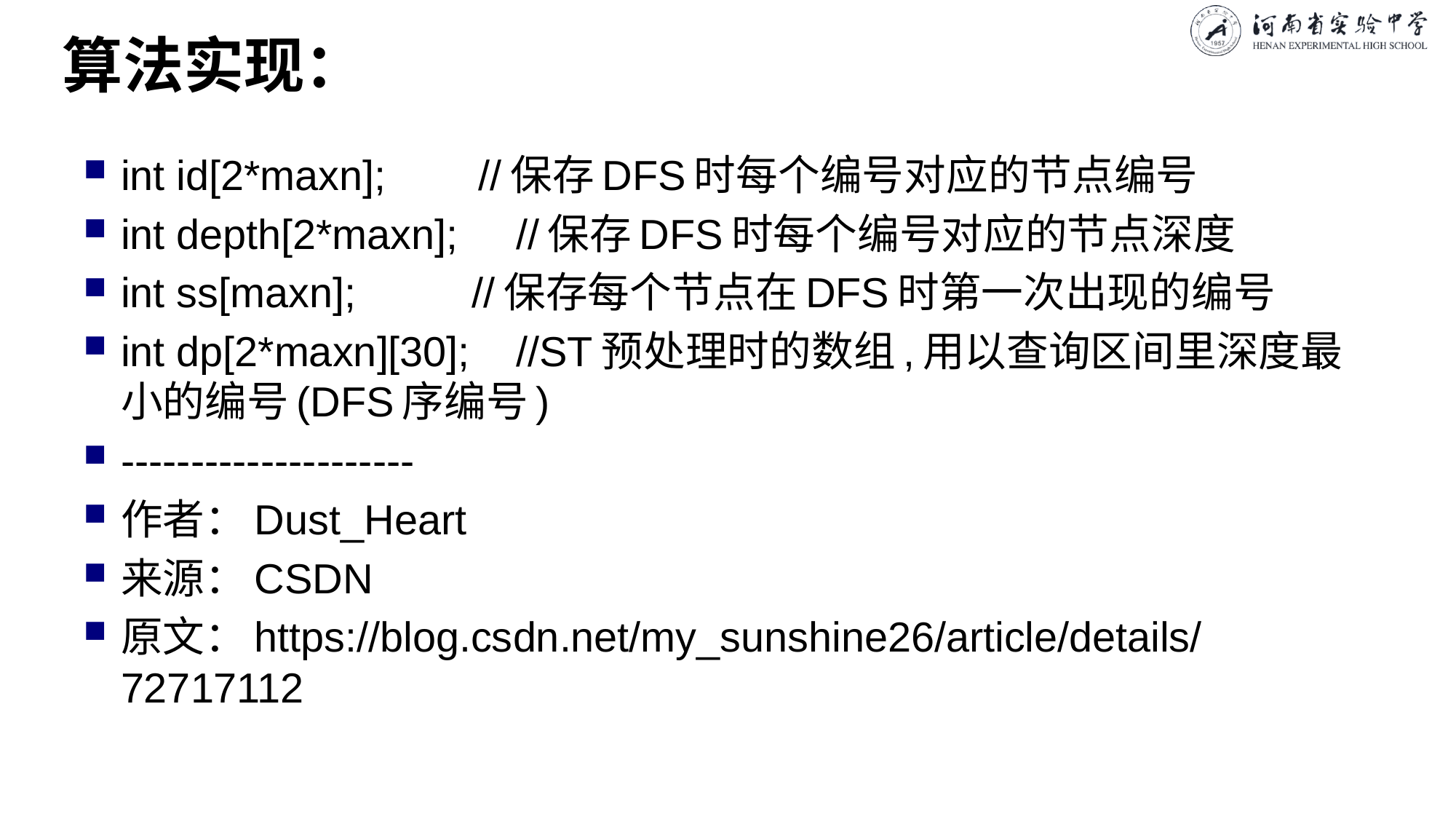

# 算法实现：
int id[2*maxn];        //保存DFS时每个编号对应的节点编号
int depth[2*maxn];     //保存DFS时每个编号对应的节点深度
int ss[maxn];          //保存每个节点在DFS时第一次出现的编号
int dp[2*maxn][30];    //ST预处理时的数组,用以查询区间里深度最小的编号(DFS序编号)
---------------------
作者：Dust_Heart
来源：CSDN
原文：https://blog.csdn.net/my_sunshine26/article/details/72717112